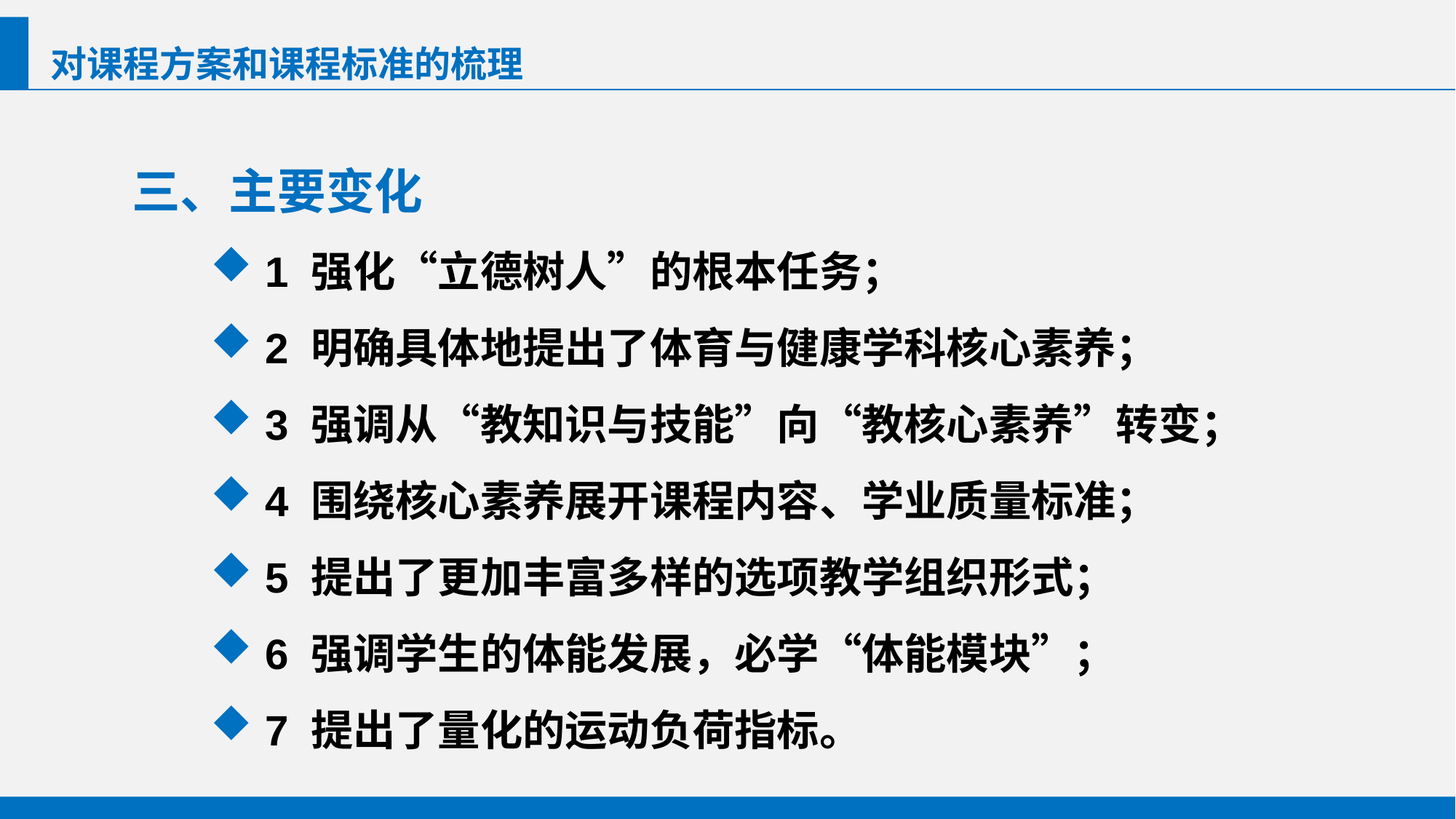

对课程方案和课程标准的梳理
三、主要变化
1 强化“立德树人”的根本任务；
2 明确具体地提出了体育与健康学科核心素养；
3 强调从“教知识与技能”向“教核心素养”转变；
4 围绕核心素养展开课程内容、学业质量标准；
5 提出了更加丰富多样的选项教学组织形式；
6 强调学生的体能发展，必学“体能模块”；
7 提出了量化的运动负荷指标。